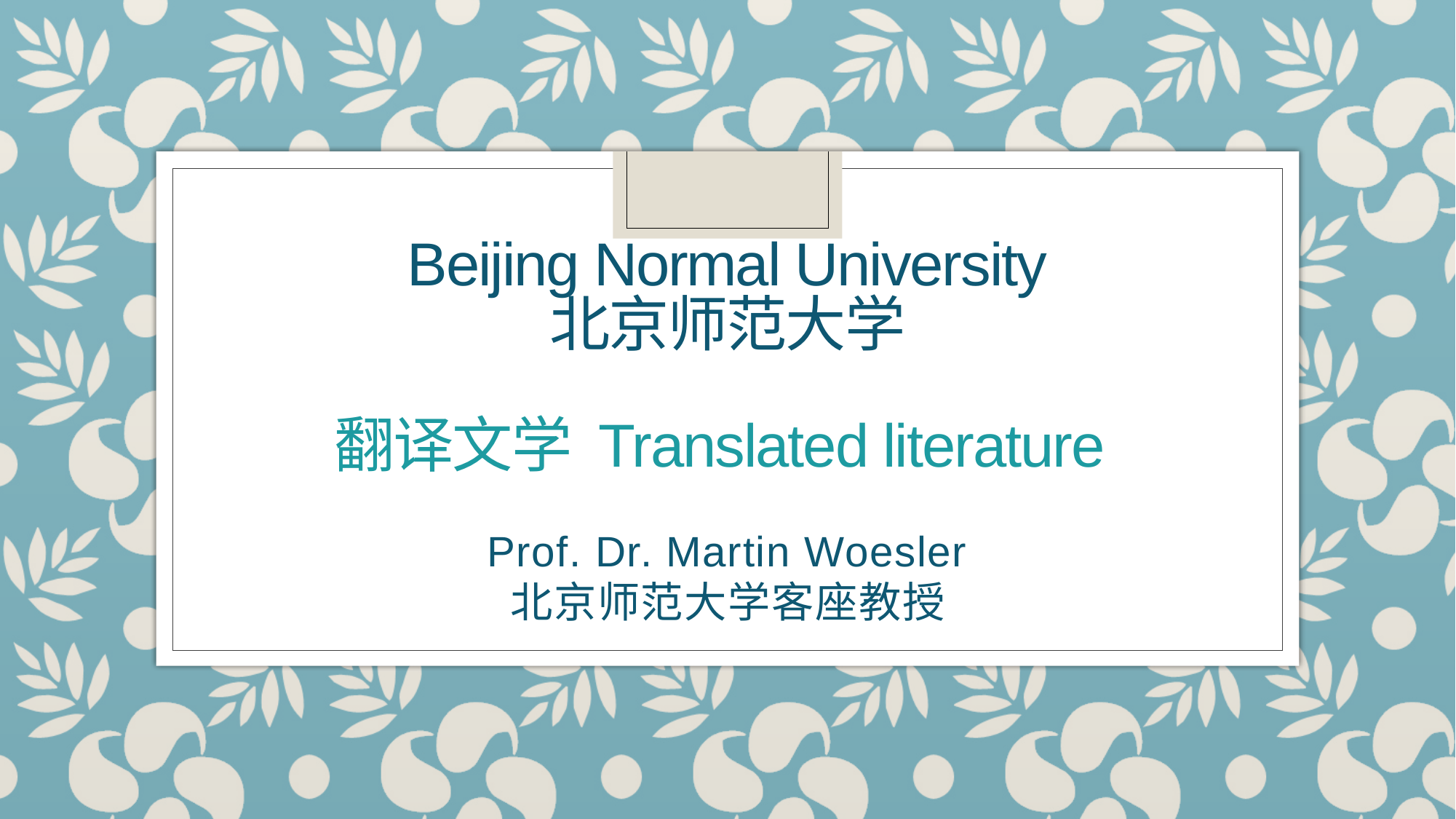

# Beijing Normal University 北京师范大学 翻译文学 Translated literature
Prof. Dr. Martin Woesler
北京师范大学客座教授